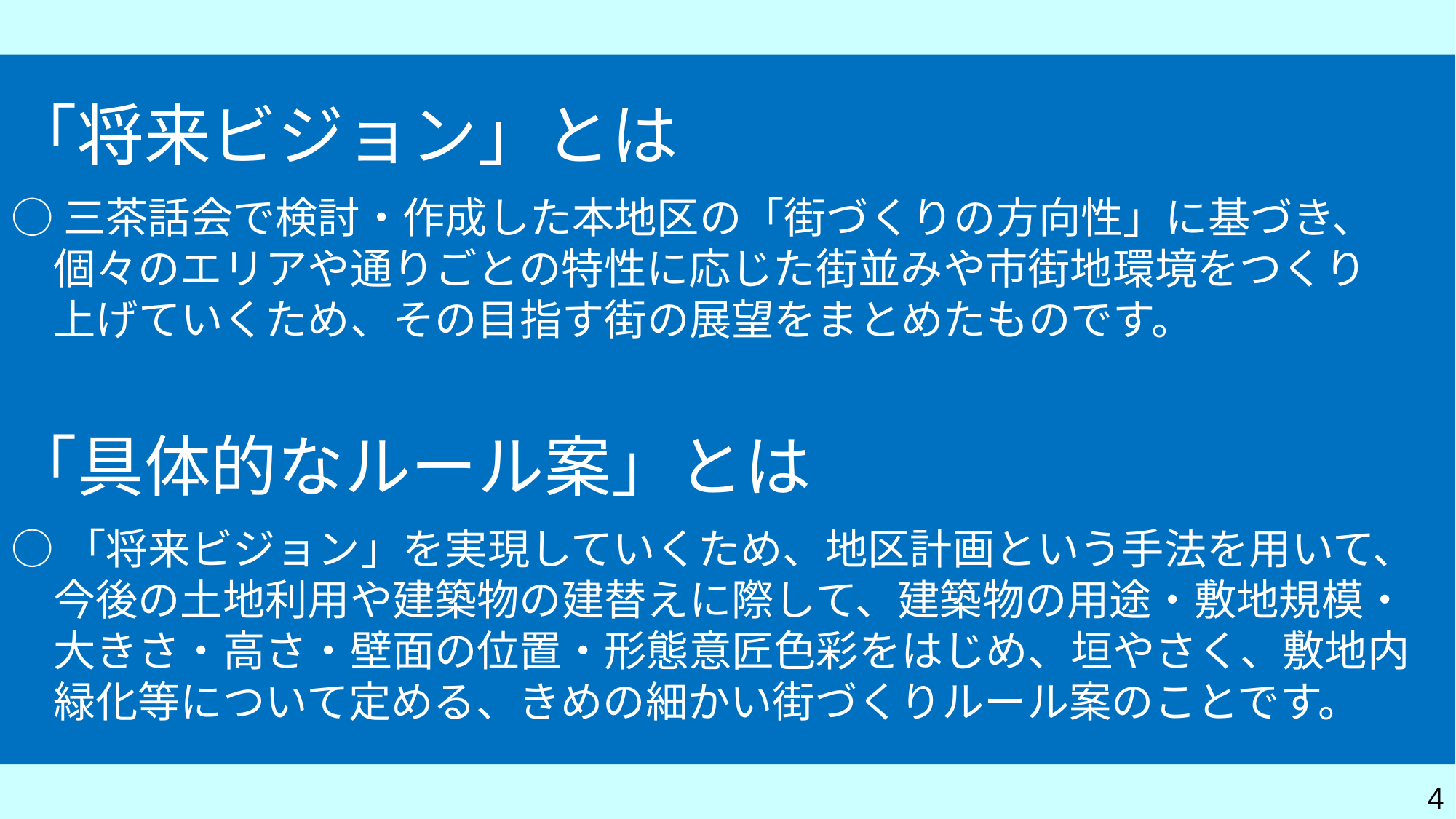

「将来ビジョン」とは
○三茶話会で検討・作成した本地区の「街づくりの方向性」に基づき、個々のエリアや通りごとの特性に応じた街並みや市街地環境をつくり
　上げていくため、その目指す街の展望をまとめたものです。

「具体的なルール案」とは
○「将来ビジョン」を実現していくため、地区計画という手法を用いて、今後の土地利用や建築物の建替えに際して、建築物の用途・敷地規模・大きさ・高さ・壁面の位置・形態意匠色彩をはじめ、垣やさく、敷地内緑化等について定める、きめの細かい街づくりルール案のことです。
#
4